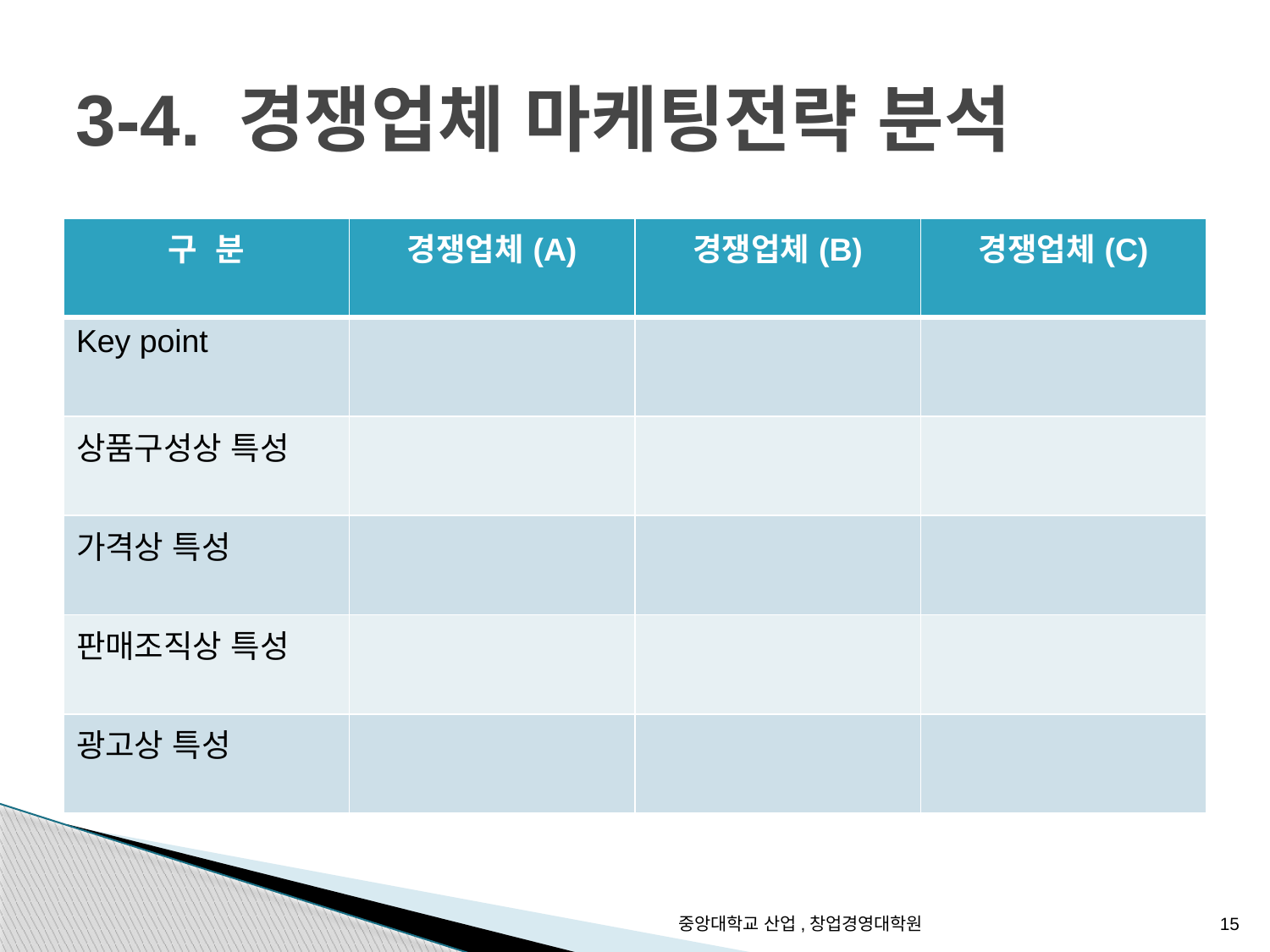

# 3-4. 경쟁업체 마케팅전략 분석
| 구 분 | 경쟁업체(A) | 경쟁업체(B) | 경쟁업체(C) |
| --- | --- | --- | --- |
| Key point |  |  |  |
| 상품구성상 특성 |  |  |  |
| 가격상 특성 |  |  |  |
| 판매조직상 특성 |  |  |  |
| 광고상 특성 |  |  |  |
중앙대학교 산업,창업경영대학원
15